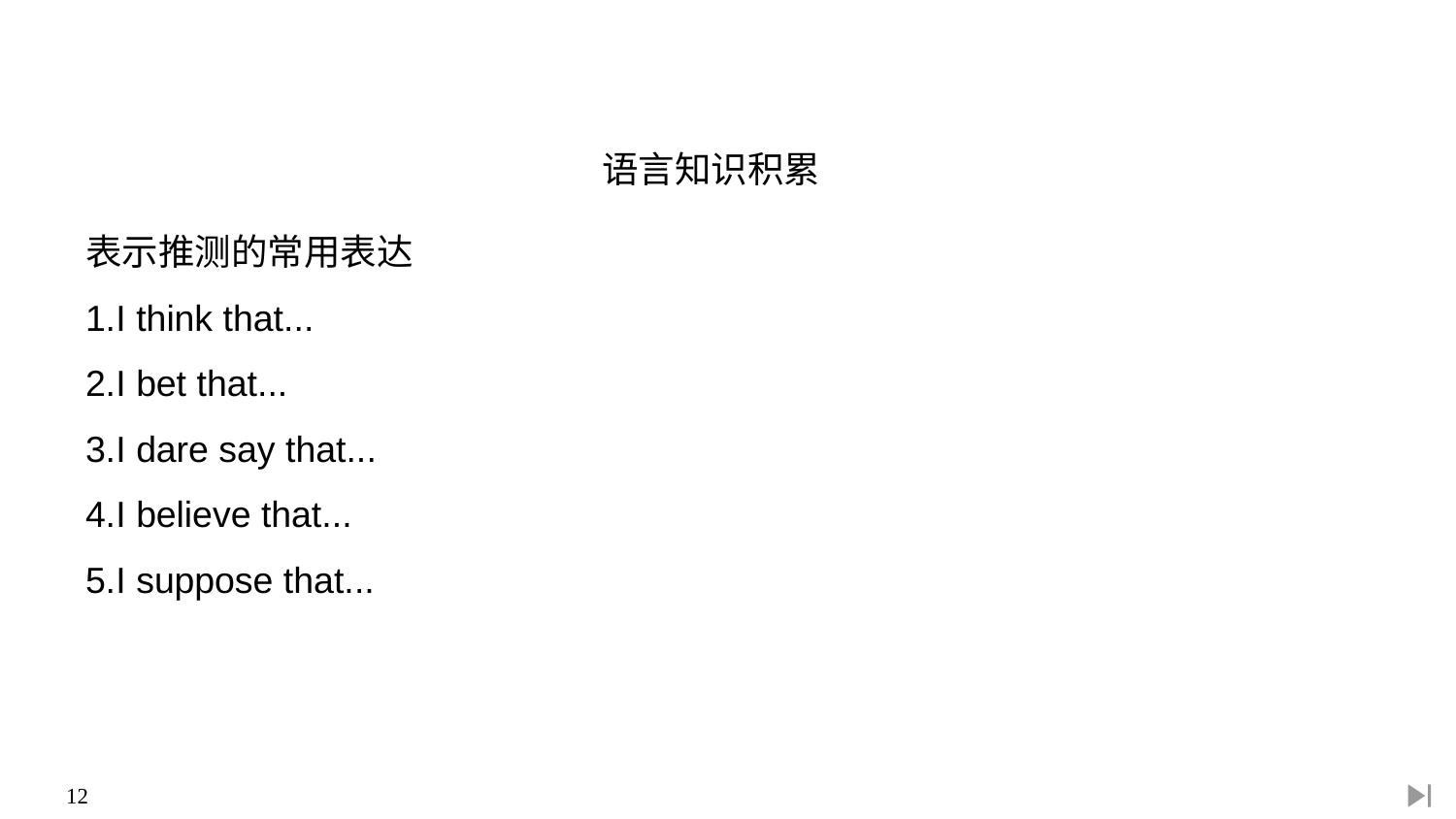

语言知识积累
表示推测的常用表达
1.I think that...
2.I bet that...
3.I dare say that...
4.I believe that...
5.I suppose that...